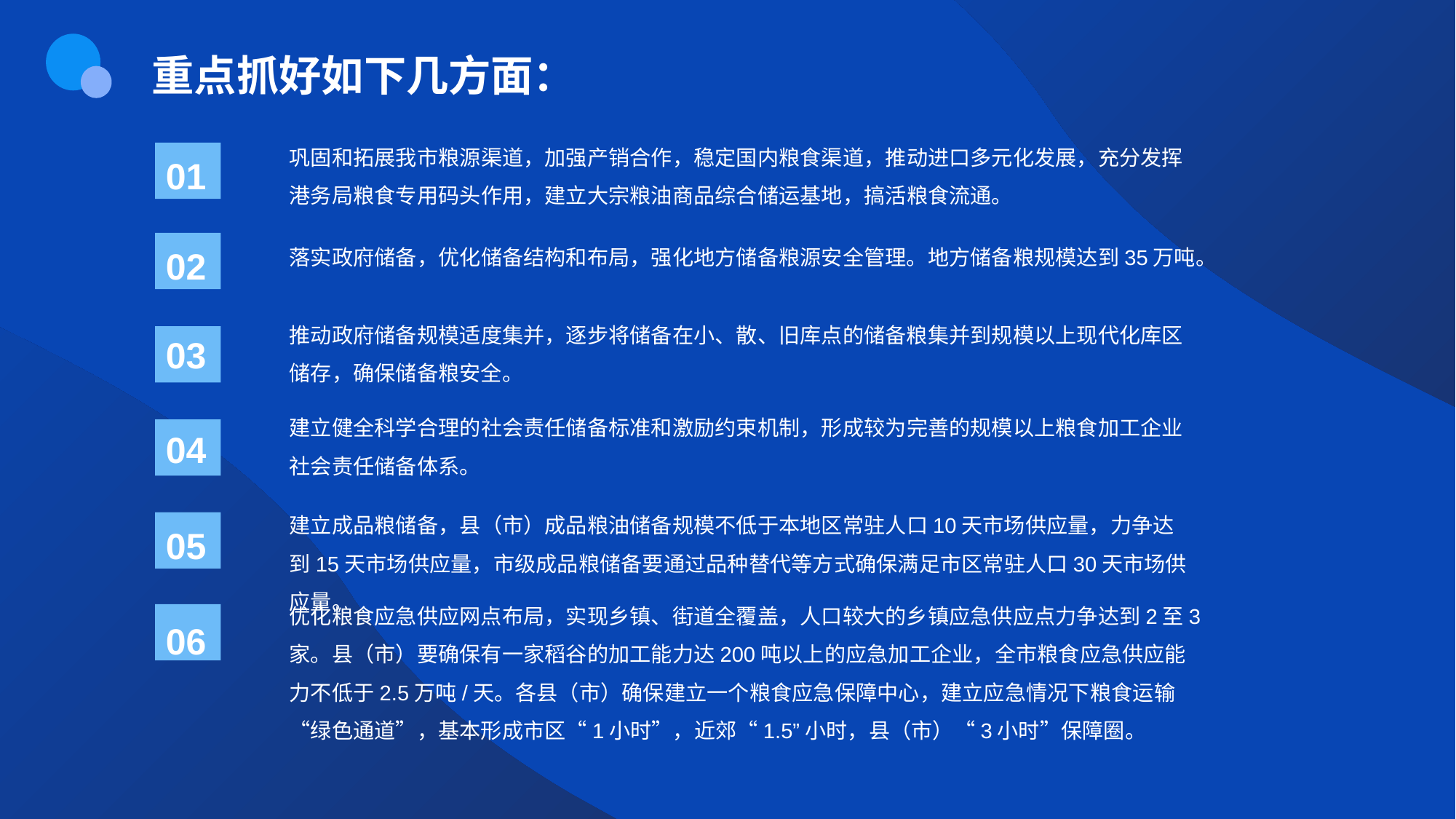

重点抓好如下几方面：
01

巩固和拓展我市粮源渠道，加强产销合作，稳定国内粮食渠道，推动进口多元化发展，充分发挥港务局粮食专用码头作用，建立大宗粮油商品综合储运基地，搞活粮食流通。
02

落实政府储备，优化储备结构和布局，强化地方储备粮源安全管理。地方储备粮规模达到35万吨。
推动政府储备规模适度集并，逐步将储备在小、散、旧库点的储备粮集并到规模以上现代化库区储存，确保储备粮安全。
03

建立健全科学合理的社会责任储备标准和激励约束机制，形成较为完善的规模以上粮食加工企业社会责任储备体系。
04

建立成品粮储备，县（市）成品粮油储备规模不低于本地区常驻人口10天市场供应量，力争达到15天市场供应量，市级成品粮储备要通过品种替代等方式确保满足市区常驻人口30天市场供应量。
05

优化粮食应急供应网点布局，实现乡镇、街道全覆盖，人口较大的乡镇应急供应点力争达到2至3家。县（市）要确保有一家稻谷的加工能力达200吨以上的应急加工企业，全市粮食应急供应能力不低于2.5万吨/天。各县（市）确保建立一个粮食应急保障中心，建立应急情况下粮食运输“绿色通道”，基本形成市区“1小时”，近郊“1.5”小时，县（市）“3小时”保障圈。
06